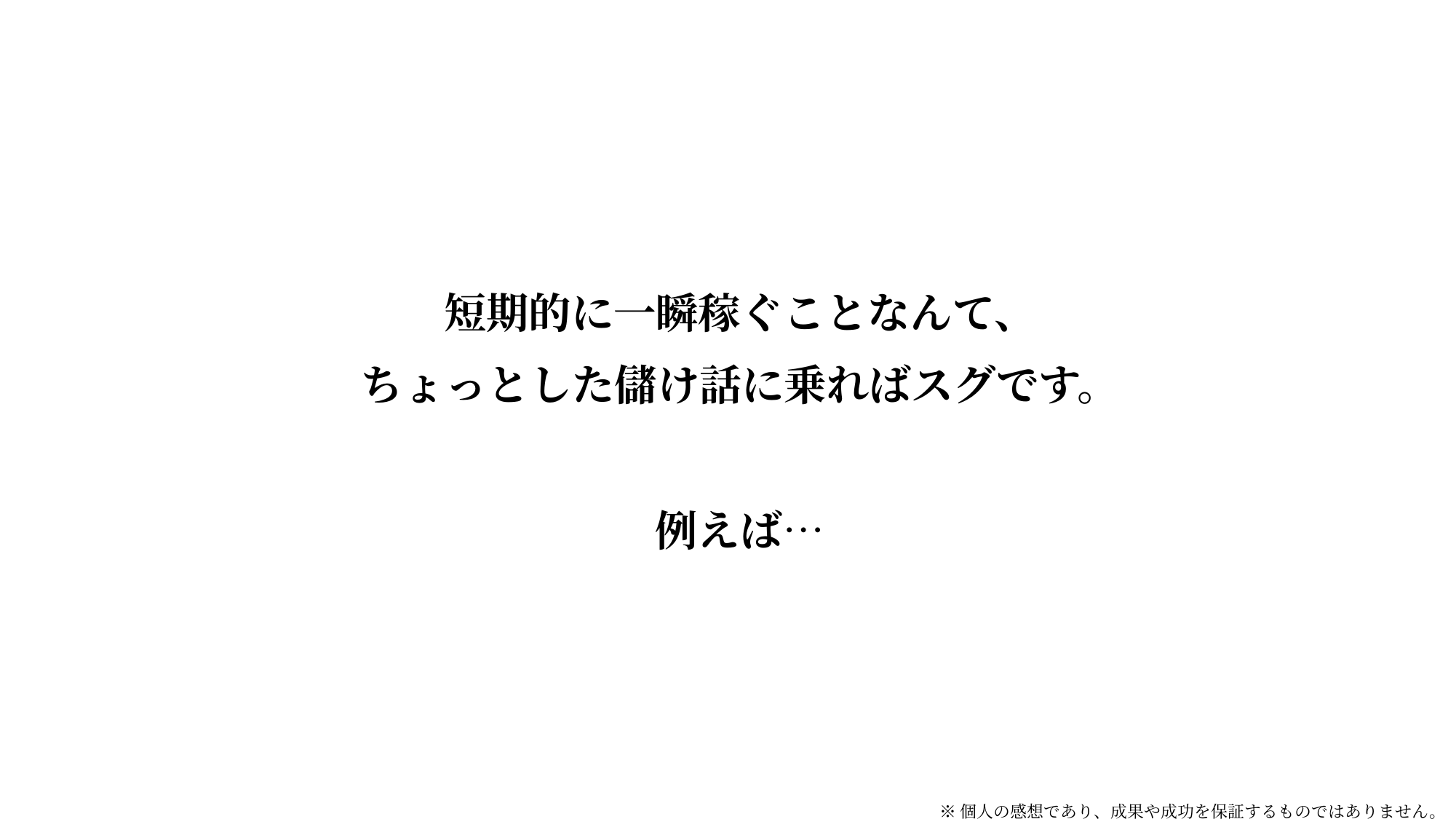

短期的に一瞬稼ぐことなんて、
ちょっとした儲け話に乗ればスグです。

例えば…
※個人の感想であり、成果や成功を保証するものではありません。